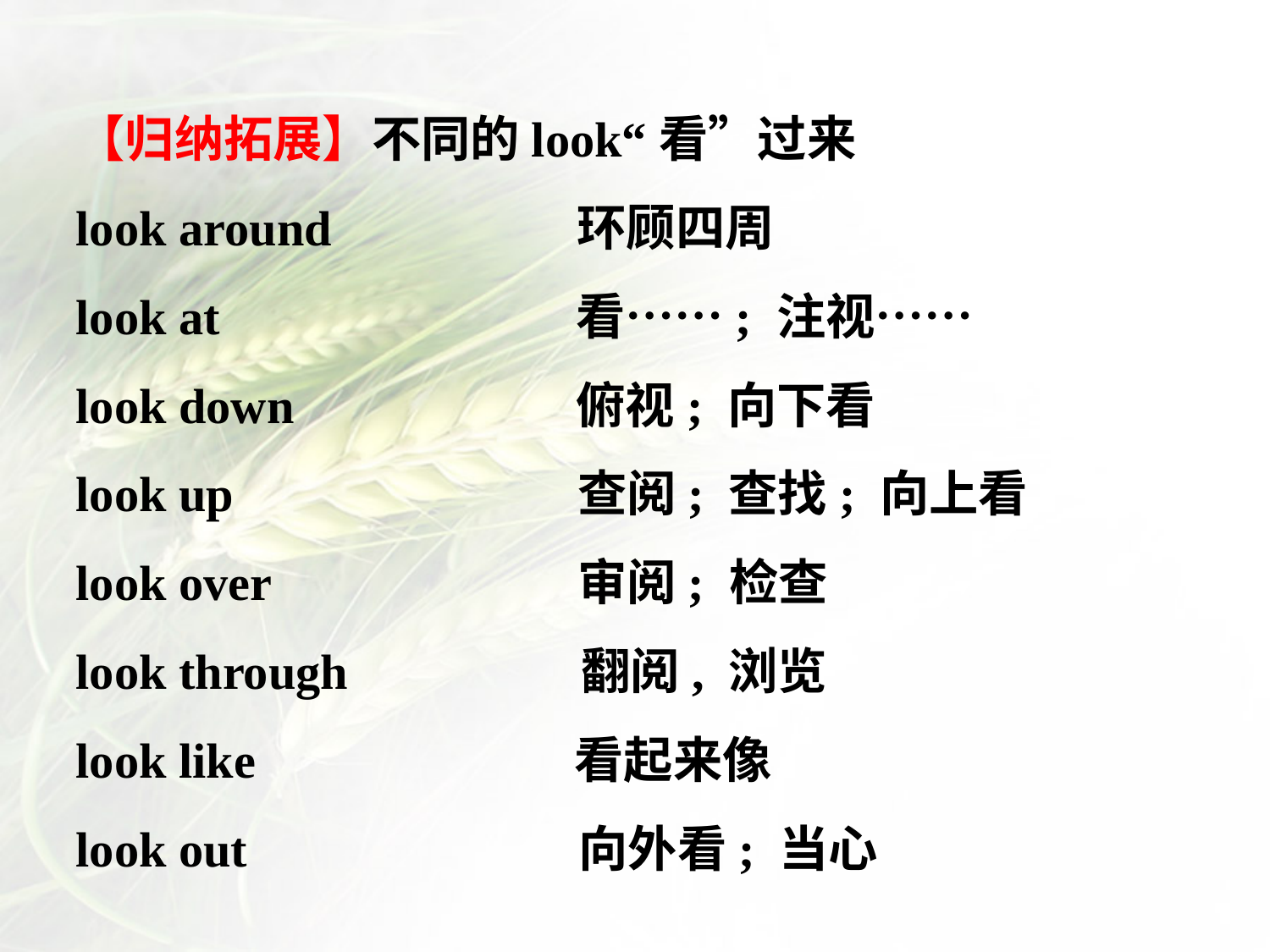

【归纳拓展】不同的look“看”过来
look around                   环顾四周
look at                            看……; 注视……
look down                      俯视; 向下看
look up                           查阅; 查找; 向上看
look over                        审阅; 检查
look through                  翻阅, 浏览
look like                         看起来像
look out                          向外看; 当心